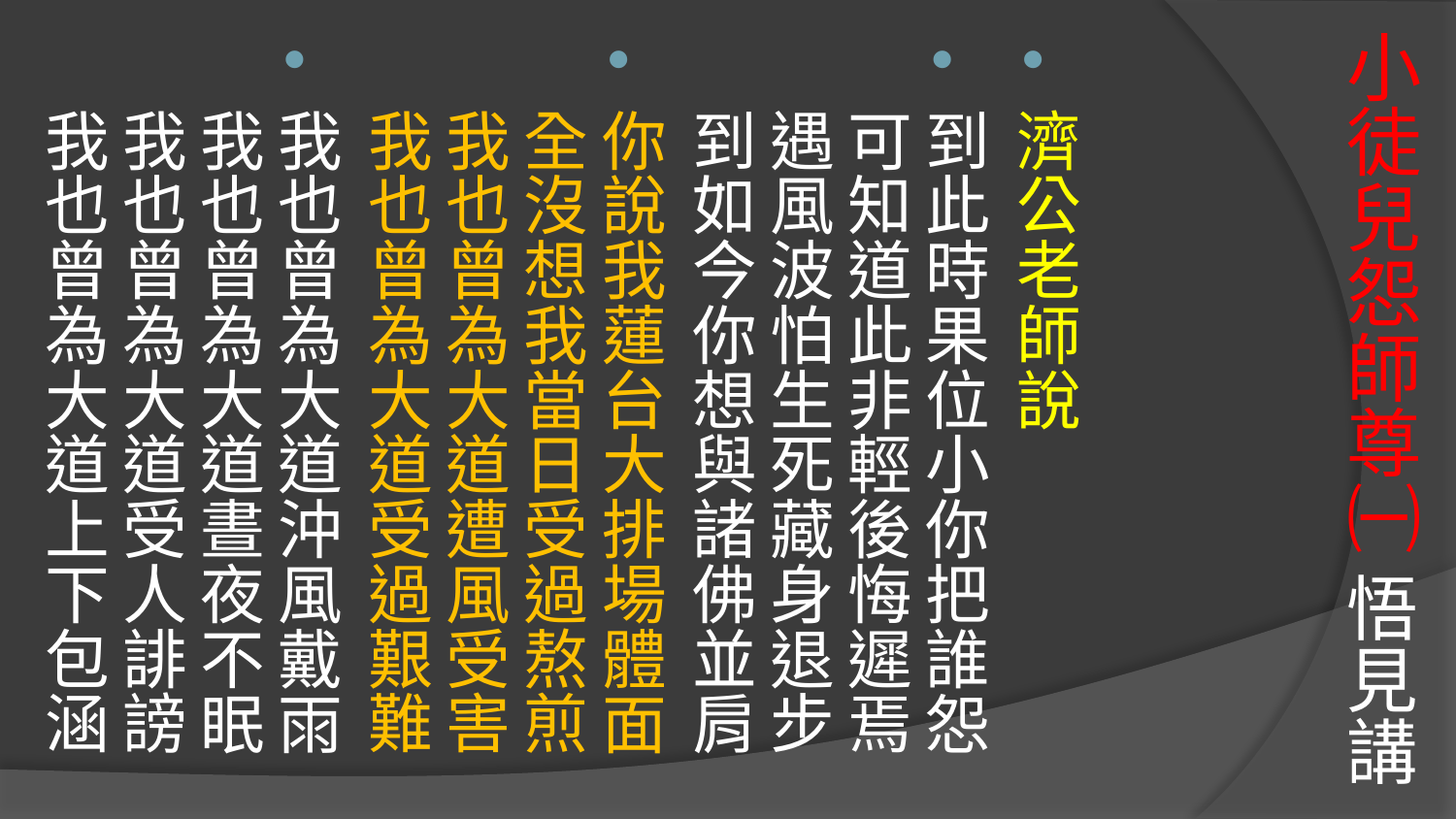

# 小徒兒怨師尊㈠ 悟見講
濟公老師說
到此時果位小你把誰怨
可知道此非輕後悔遲焉
遇風波怕生死藏身退步
到如今你想與諸佛並肩
你說我蓮台大排場體面
全沒想我當日受過熬煎
我也曾為大道遭風受害
我也曾為大道受過艱難
我也曾為大道沖風戴雨
我也曾為大道晝夜不眠
我也曾為大道受人誹謗
我也曾為大道上下包涵